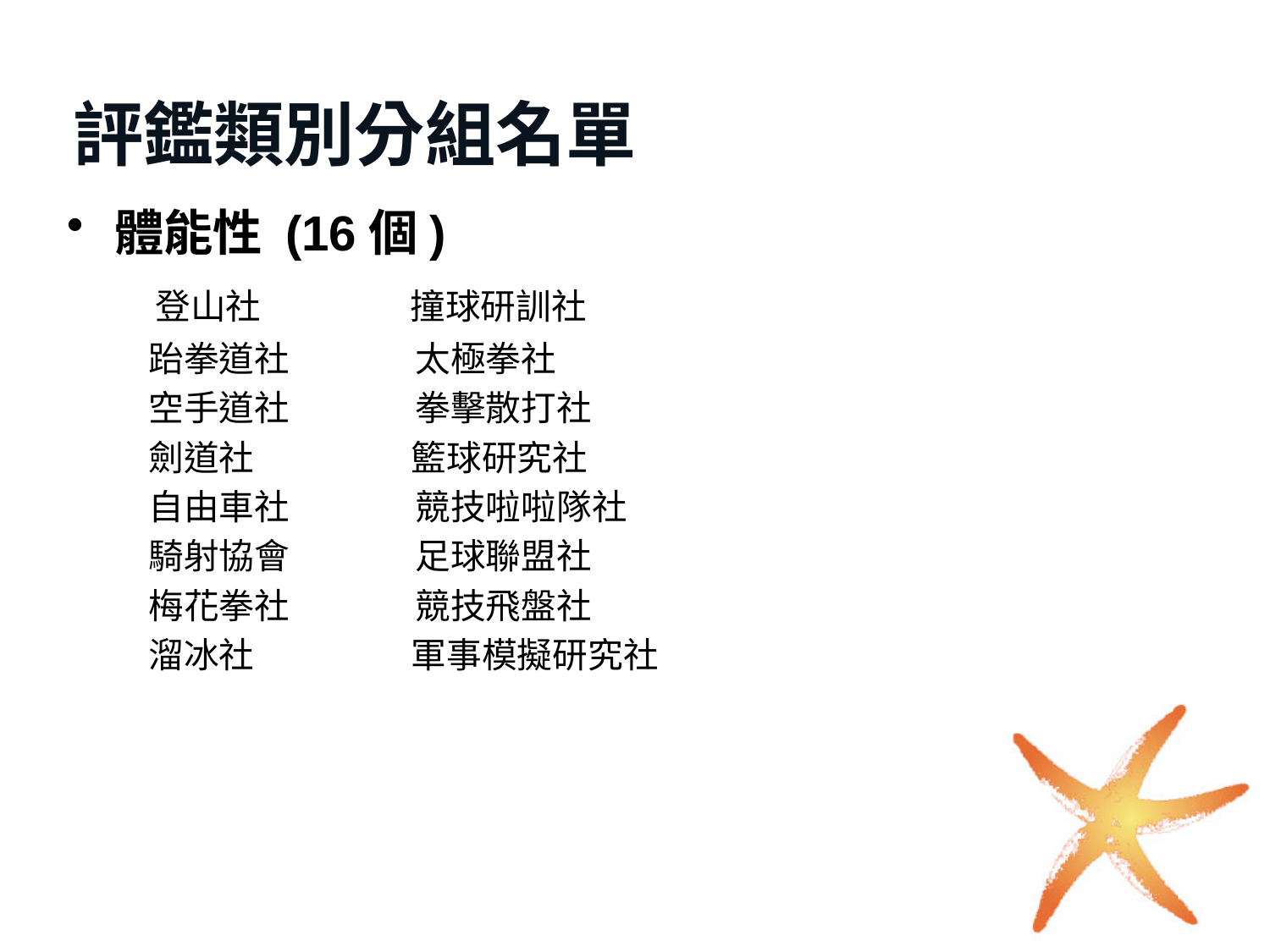

# 評鑑類別分組名單
體能性 (16個)
      登山社                   撞球研訓社
        跆拳道社                太極拳社
        空手道社                拳擊散打社
        劍道社                    籃球研究社
        自由車社                競技啦啦隊社
        騎射協會                足球聯盟社
        梅花拳社                競技飛盤社
        溜冰社                    軍事模擬研究社